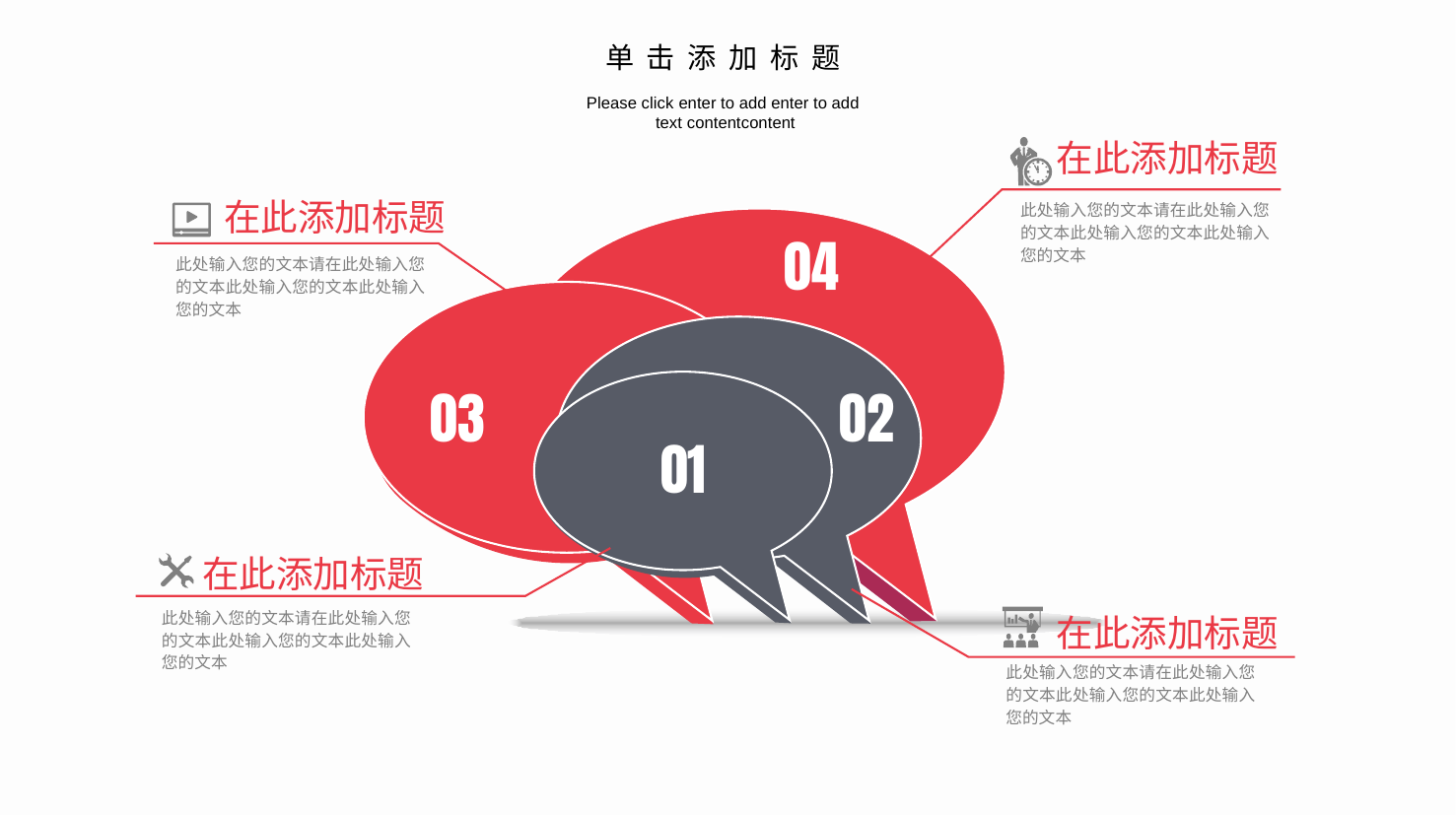

单击添加标题
Please click enter to add enter to add
text contentcontent
在此添加标题

此处输入您的文本请在此处输入您的文本此处输入您的文本此处输入您的文本
在此添加标题

此处输入您的文本请在此处输入您的文本此处输入您的文本此处输入您的文本

04

03
02
01
在此添加标题

此处输入您的文本请在此处输入您的文本此处输入您的文本此处输入您的文本

在此添加标题

此处输入您的文本请在此处输入您的文本此处输入您的文本此处输入您的文本